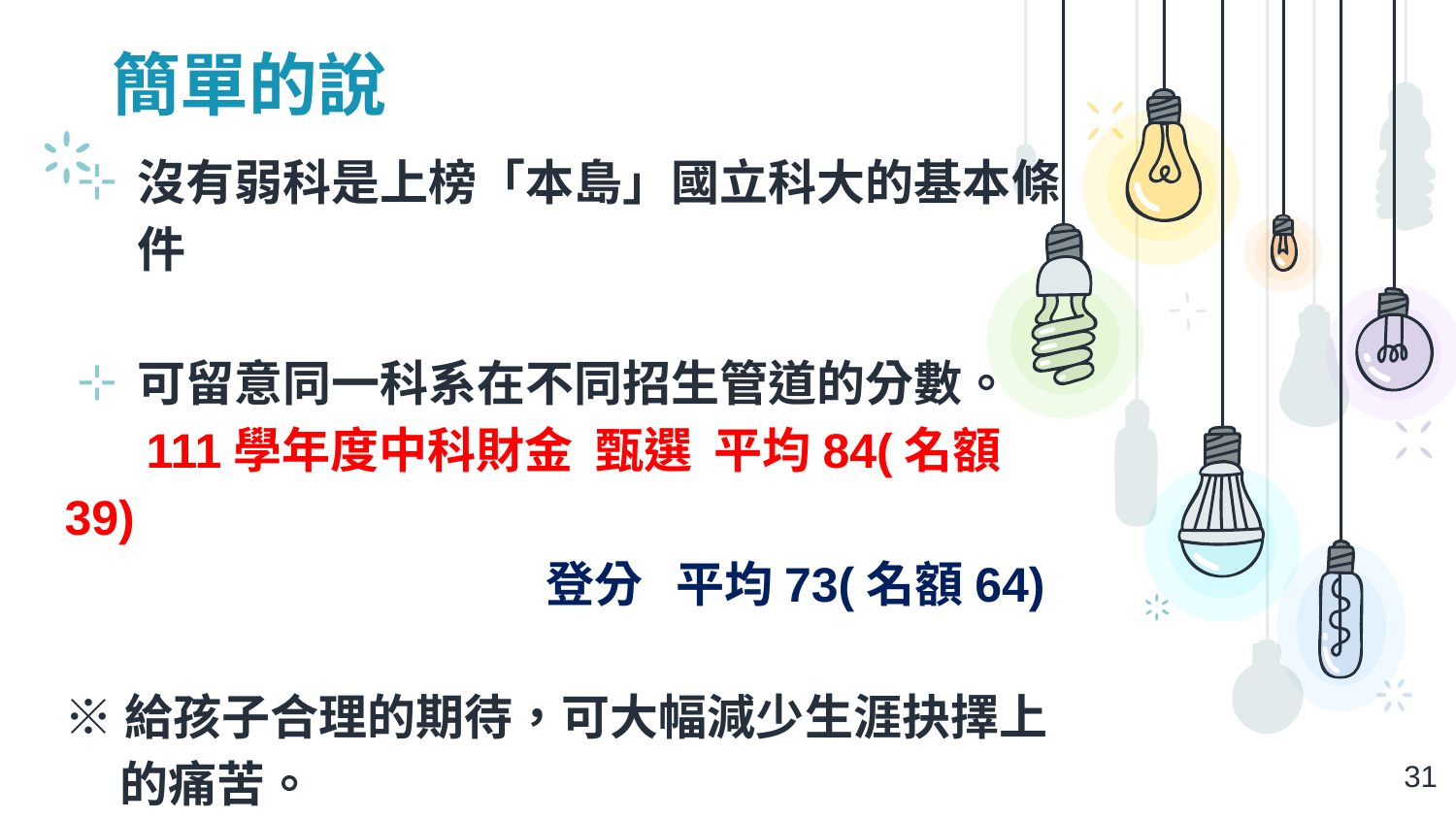

# 簡單的說
沒有弱科是上榜「本島」國立科大的基本條件

可留意同一科系在不同招生管道的分數。
      111學年度中科財金  甄選  平均84(名額39)
                                           登分   平均73(名額64)

※給孩子合理的期待，可大幅減少生涯抉擇上
    的痛苦。

31